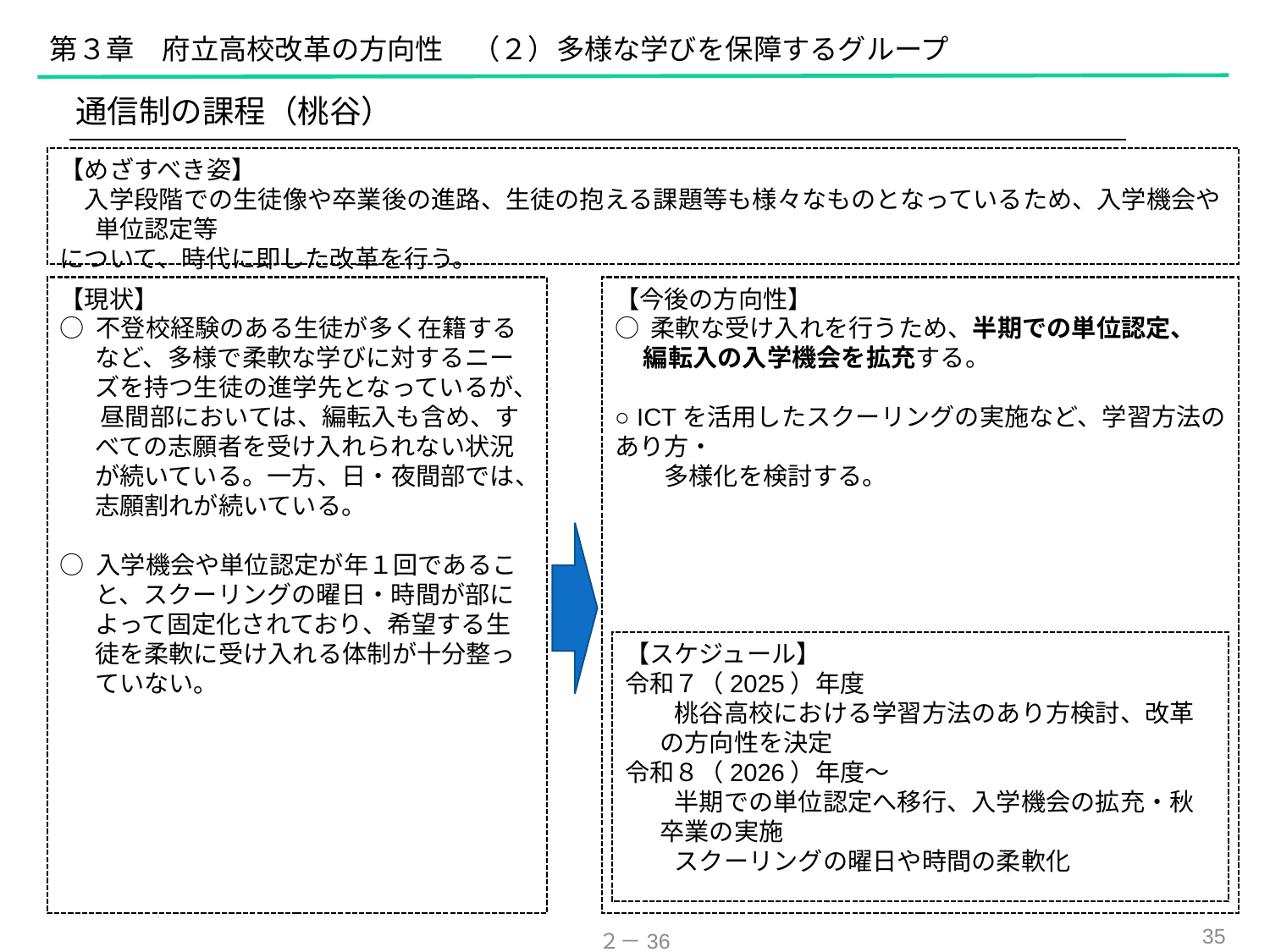

第３章　府立高校改革の方向性　（２）多様な学びを保障するグループ
通信制の課程（桃谷）
【めざすべき姿】
　入学段階での生徒像や卒業後の進路、生徒の抱える課題等も様々なものとなっているため、入学機会や単位認定等
について、時代に即した改革を行う。
【現状】
○ 不登校経験のある生徒が多く在籍するなど、多様で柔軟な学びに対するニーズを持つ生徒の進学先となっているが、 昼間部においては、編転入も含め、すべての志願者を受け入れられない状況が続いている。一方、日・夜間部では、志願割れが続いている。

○ 入学機会や単位認定が年１回であること、スクーリングの曜日・時間が部によって固定化されており、希望する生徒を柔軟に受け入れる体制が十分整っていない。
【今後の方向性】
○ 柔軟な受け入れを行うため、半期での単位認定、
    編転入の入学機会を拡充する。

○ ICTを活用したスクーリングの実施など、学習方法のあり方・
　　多様化を検討する。

【スケジュール】
令和７（2025）年度
　　桃谷高校における学習方法のあり方検討、改革の方向性を決定
令和８（2026）年度～
　　半期での単位認定へ移行、入学機会の拡充・秋卒業の実施
　　スクーリングの曜日や時間の柔軟化
35
２－36